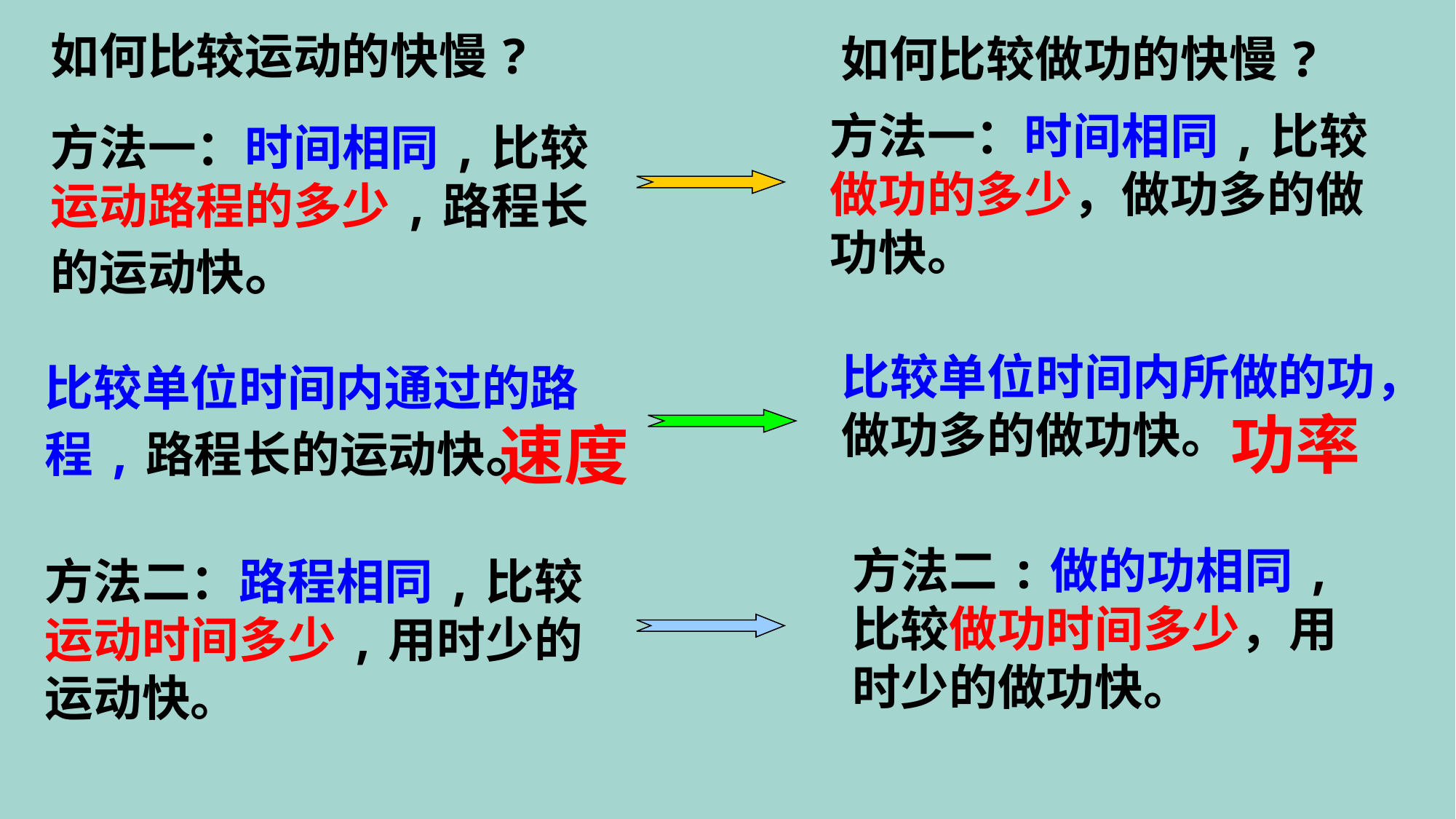

如何比较运动的快慢?
如何比较做功的快慢?
方法一：时间相同,比较做功的多少，做功多的做功快。

方法一：时间相同,比较运动路程的多少,路程长的运动快。

比较单位时间内所做的功，做功多的做功快。
比较单位时间内通过的路程,路程长的运动快。

功率
速度

方法二:做的功相同,比较做功时间多少，用时少的做功快。
方法二：路程相同,比较运动时间多少,用时少的运动快。